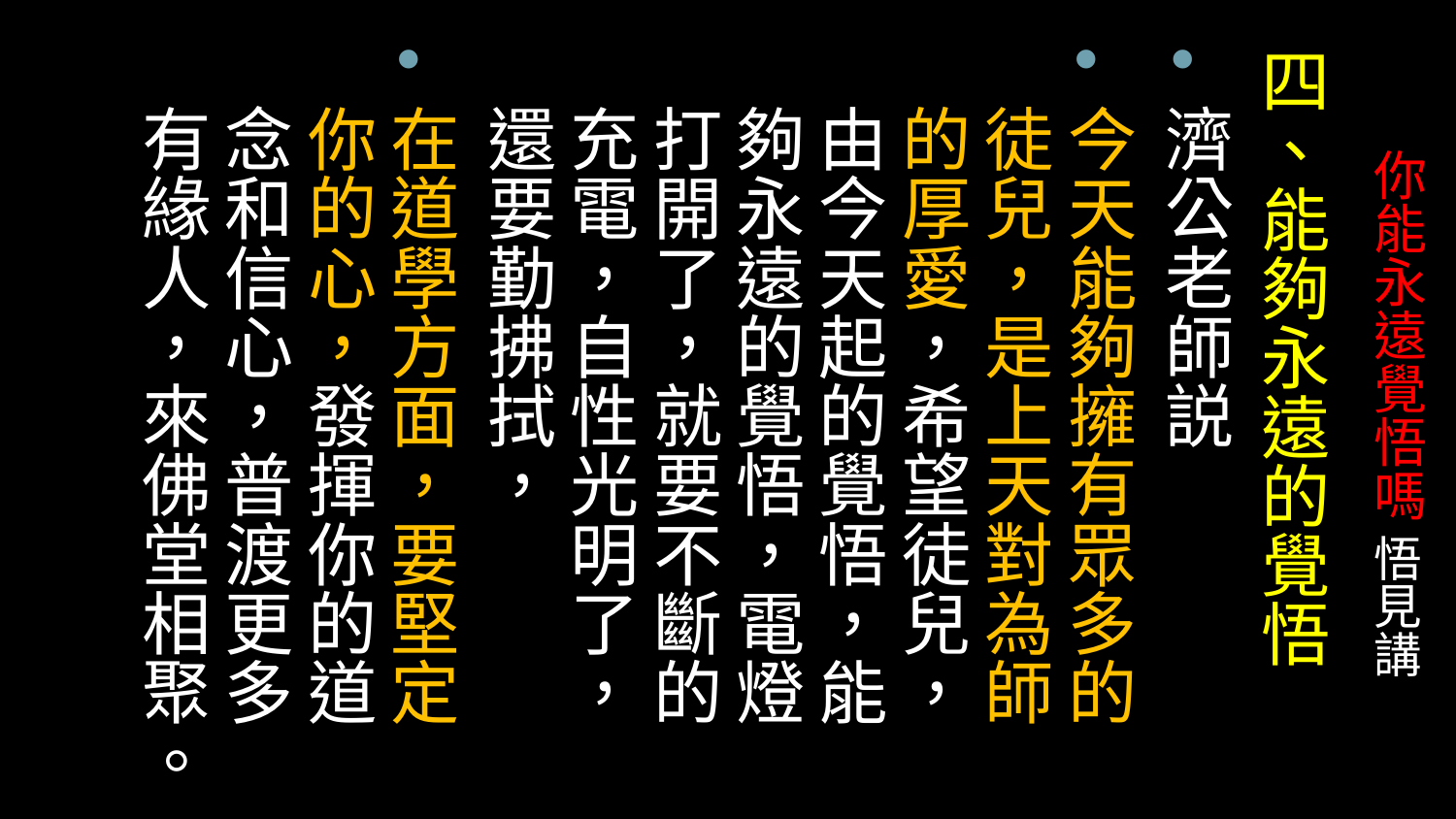

四、能夠永遠的覺悟
濟公老師説
今天能夠擁有眾多的徒兒，是上天對為師的厚愛，希望徒兒，由今天起的覺悟，能夠永遠的覺悟，電燈打開了，就要不斷的充電，自性光明了，還要勤拂拭，
在道學方面，要堅定你的心，發揮你的道念和信心，普渡更多有緣人，來佛堂相聚。

# 你能永遠覺悟嗎 悟見講